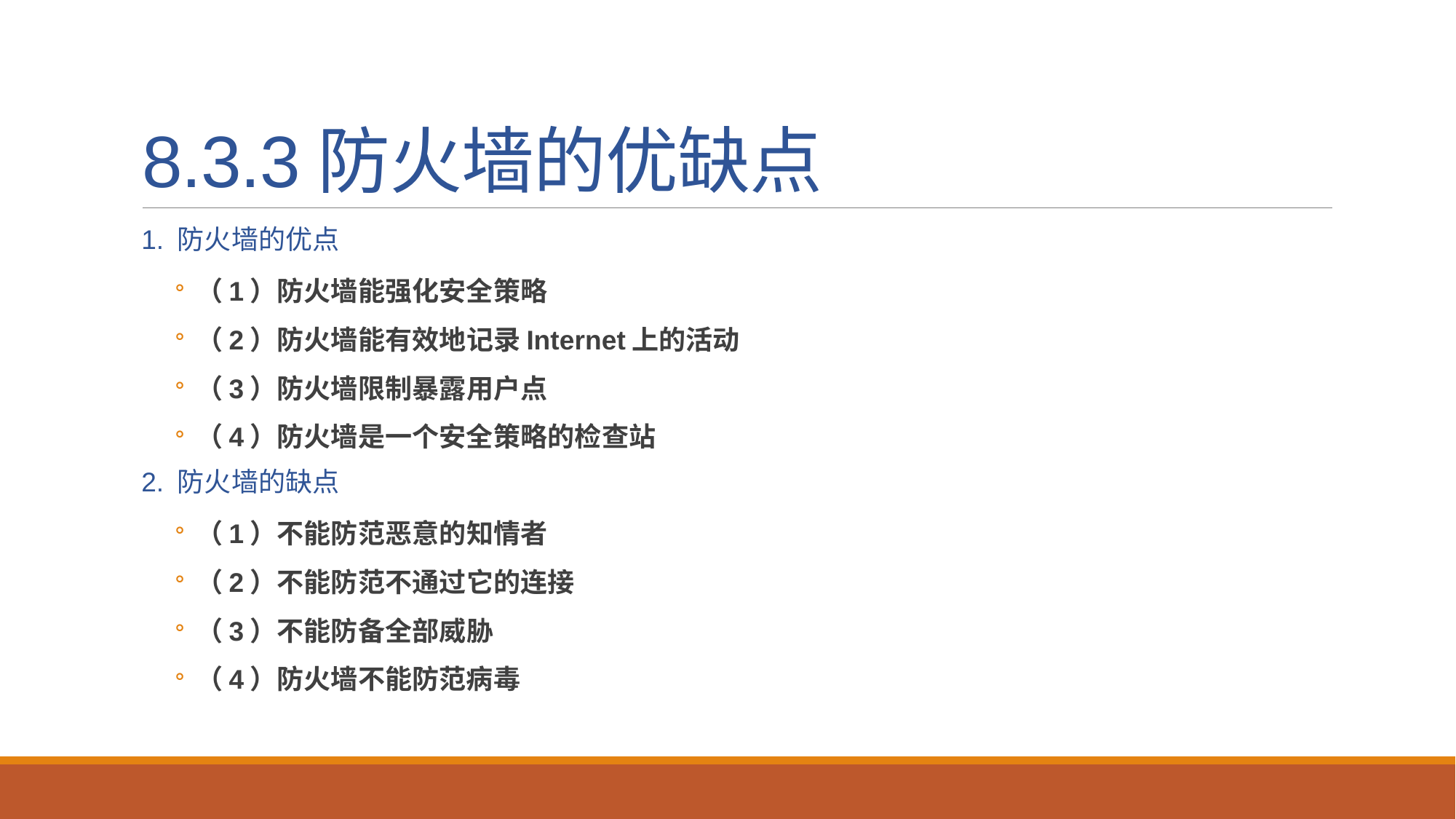

# 8.3.3防火墙的优缺点
1. 防火墙的优点
（1）防火墙能强化安全策略
（2）防火墙能有效地记录Internet上的活动
（3）防火墙限制暴露用户点
（4）防火墙是一个安全策略的检查站
2. 防火墙的缺点
（1）不能防范恶意的知情者
（2）不能防范不通过它的连接
（3）不能防备全部威胁
（4）防火墙不能防范病毒